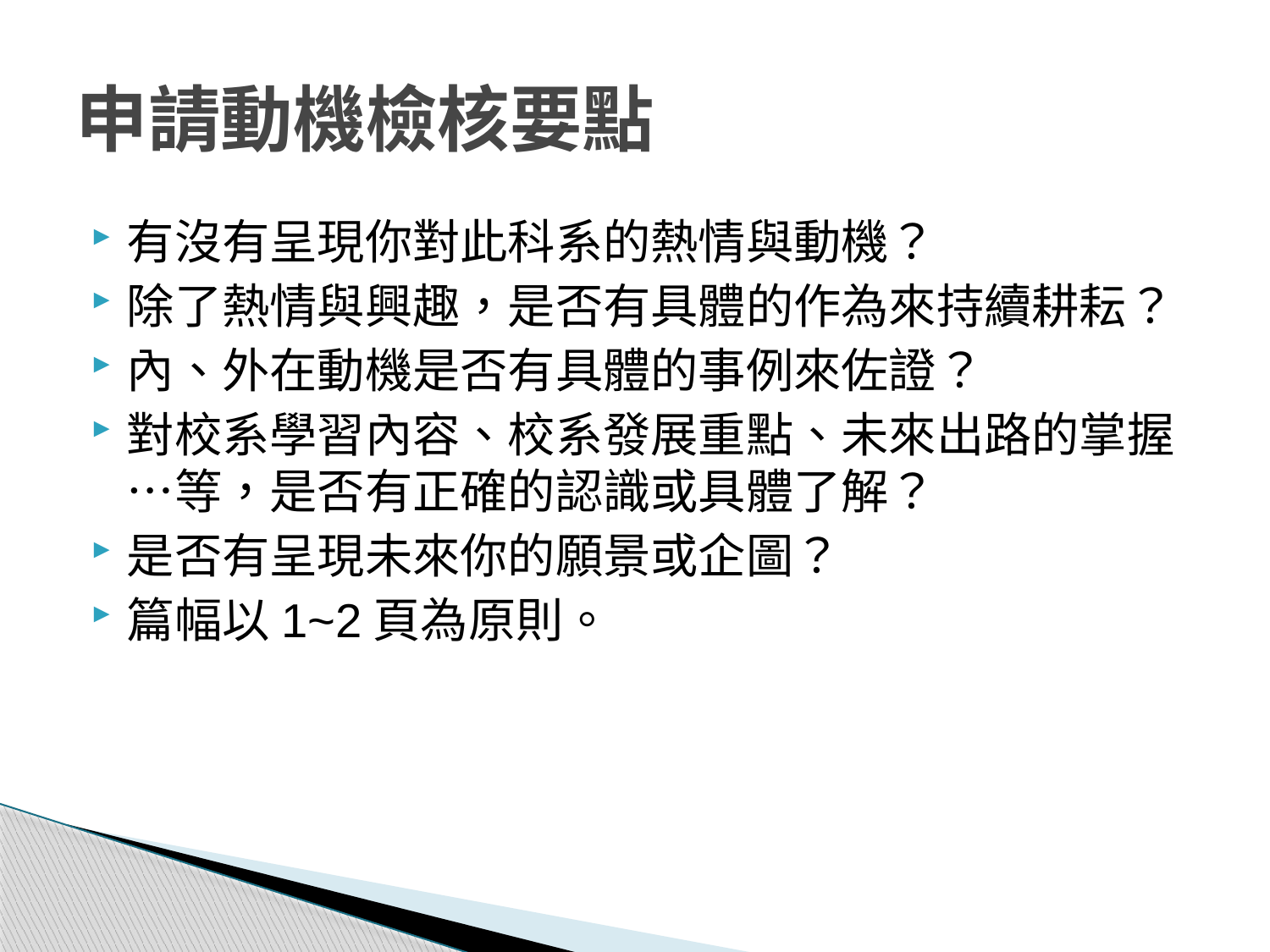

# 申請動機檢核要點
有沒有呈現你對此科系的熱情與動機？
除了熱情與興趣，是否有具體的作為來持續耕耘？
內、外在動機是否有具體的事例來佐證？
對校系學習內容、校系發展重點、未來出路的掌握…等，是否有正確的認識或具體了解？
是否有呈現未來你的願景或企圖？
篇幅以1~2頁為原則。